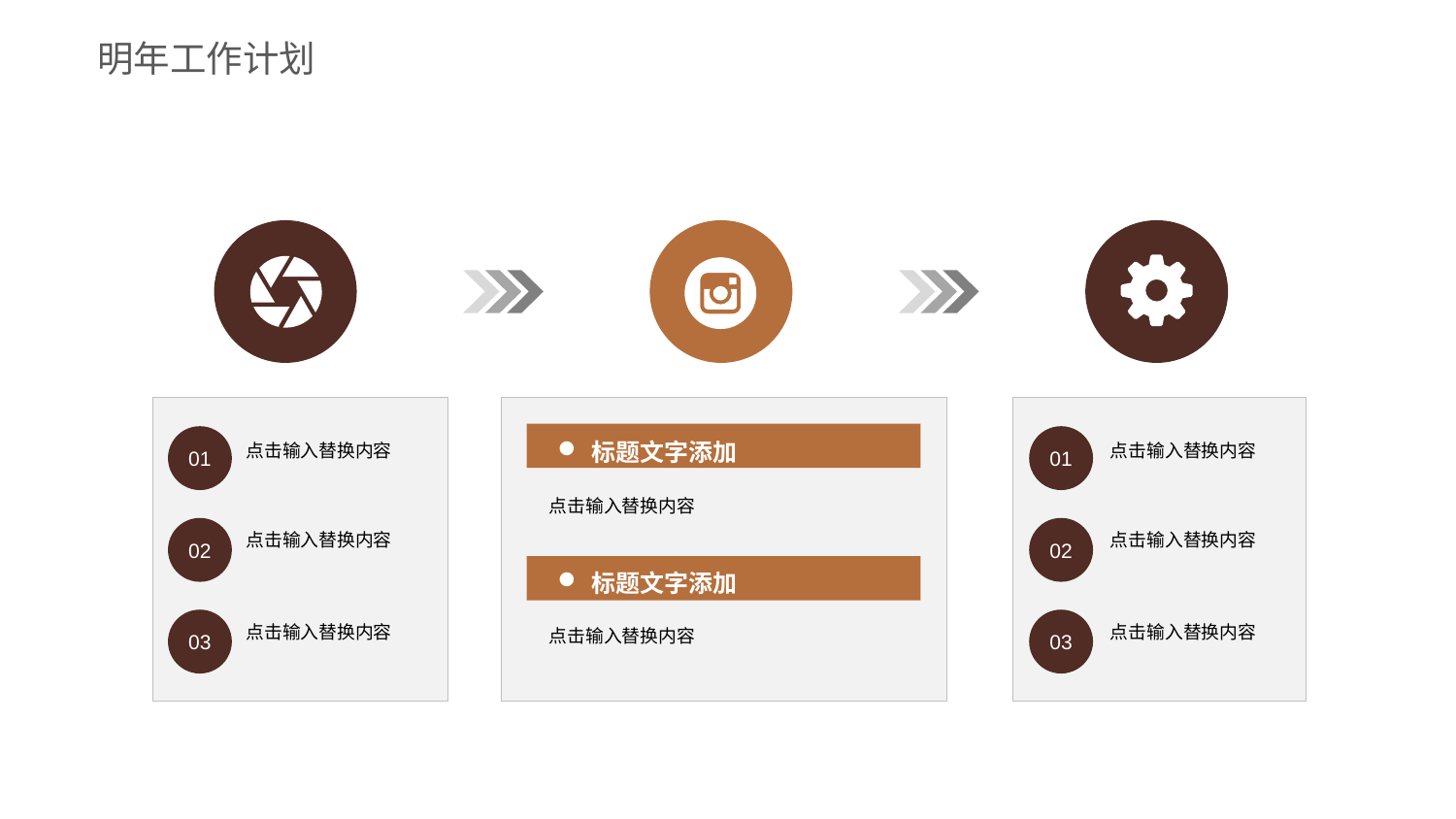

明年工作计划

01
01
02
02

03
03
标题文字添加
点击输入替换内容
点击输入替换内容
点击输入替换内容
点击输入替换内容
点击输入替换内容
标题文字添加
点击输入替换内容
点击输入替换内容
点击输入替换内容